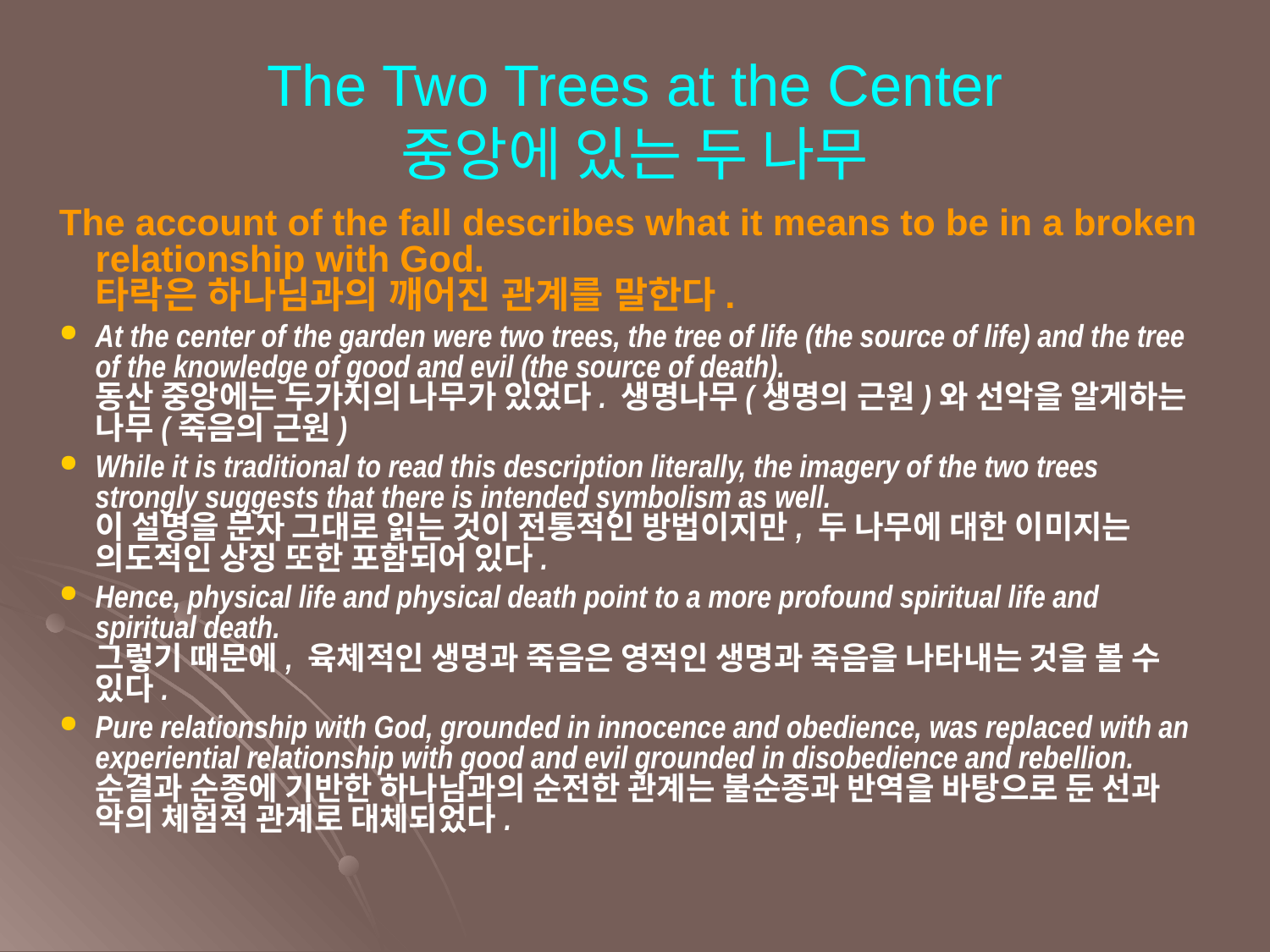

The Two Trees at the Center
중앙에 있는 두 나무
The account of the fall describes what it means to be in a broken relationship with God.
타락은 하나님과의 깨어진 관계를 말한다.
At the center of the garden were two trees, the tree of life (the source of life) and the tree of the knowledge of good and evil (the source of death).
동산 중앙에는 두가지의 나무가 있었다. 생명나무(생명의 근원)와 선악을 알게하는 나무(죽음의 근원)
While it is traditional to read this description literally, the imagery of the two trees strongly suggests that there is intended symbolism as well.
이 설명을 문자 그대로 읽는 것이 전통적인 방법이지만, 두 나무에 대한 이미지는 의도적인 상징 또한 포함되어 있다.
Hence, physical life and physical death point to a more profound spiritual life and spiritual death.
그렇기 때문에, 육체적인 생명과 죽음은 영적인 생명과 죽음을 나타내는 것을 볼 수 있다.
Pure relationship with God, grounded in innocence and obedience, was replaced with an experiential relationship with good and evil grounded in disobedience and rebellion.
순결과 순종에 기반한 하나님과의 순전한 관계는 불순종과 반역을 바탕으로 둔 선과 악의 체험적 관계로 대체되었다.